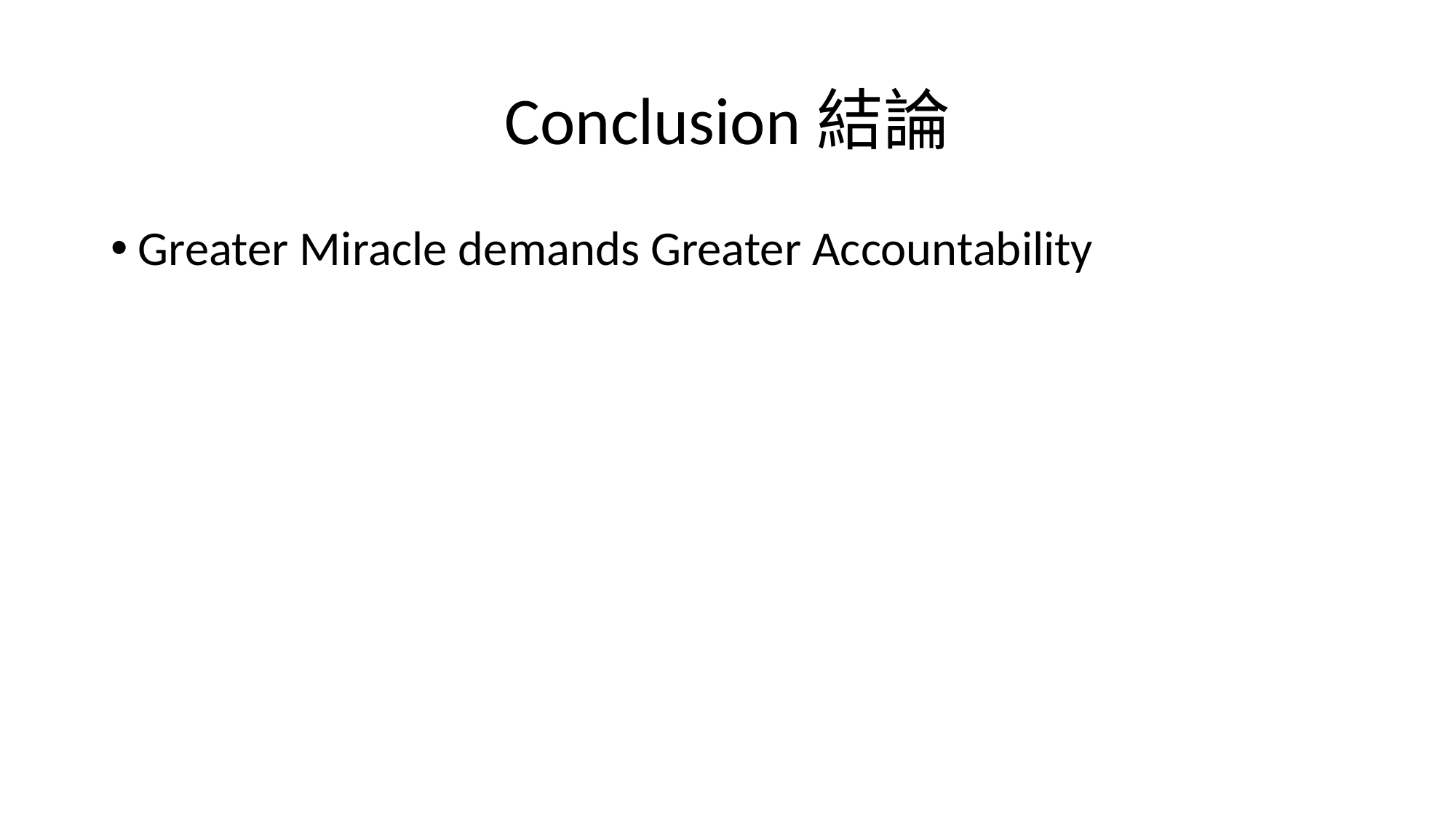

# Conclusion結論
Greater Miracle demands Greater Accountability